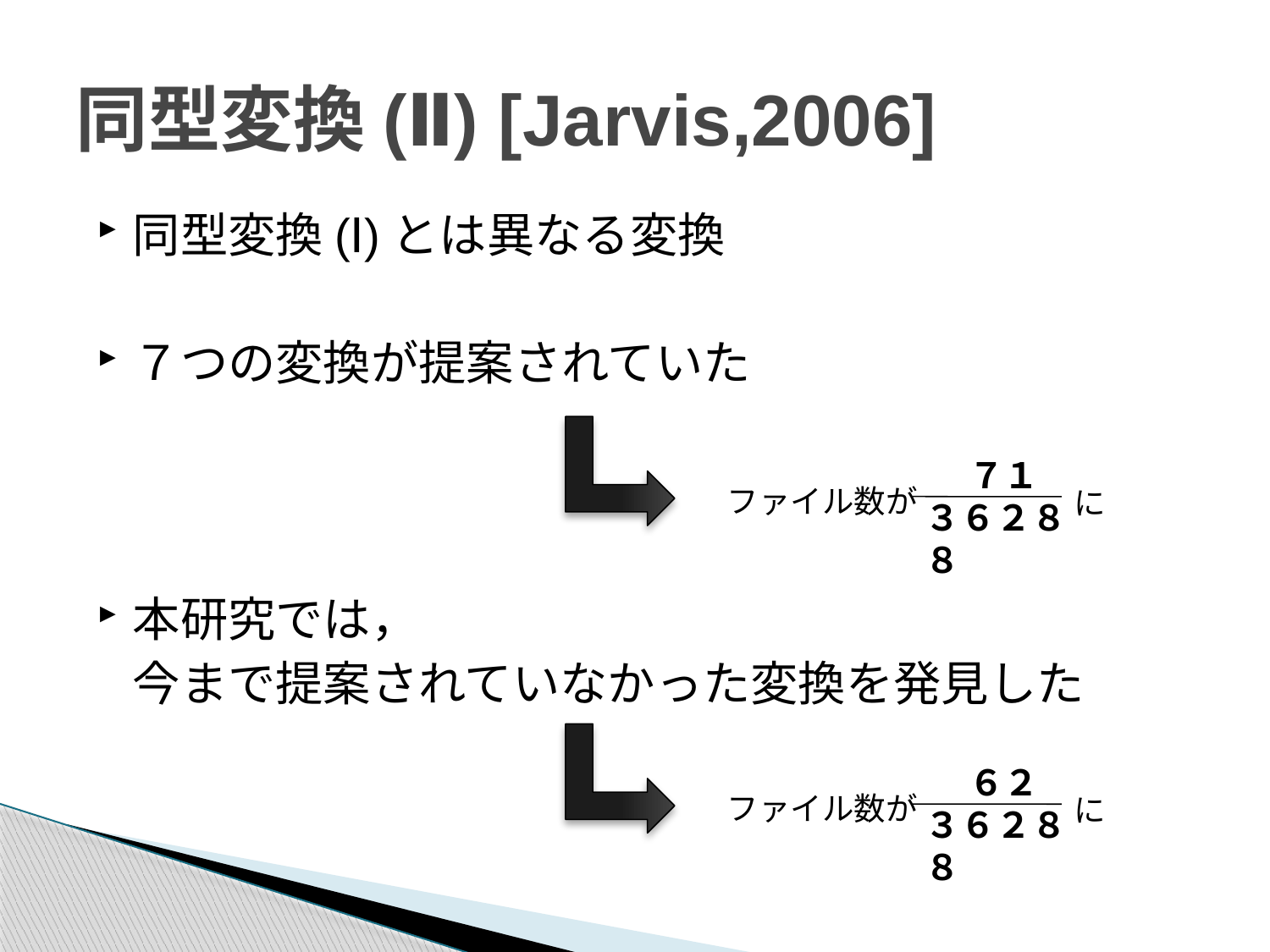

# 同型変換(Ⅱ) [Jarvis,2006]
同型変換(Ⅰ)とは異なる変換

７つの変換が提案されていた

本研究では，
	今まで提案されていなかった変換を発見した

　 ７１
３６２８８
ファイル数が
に

　 ６２
３６２８８
ファイル数が
に